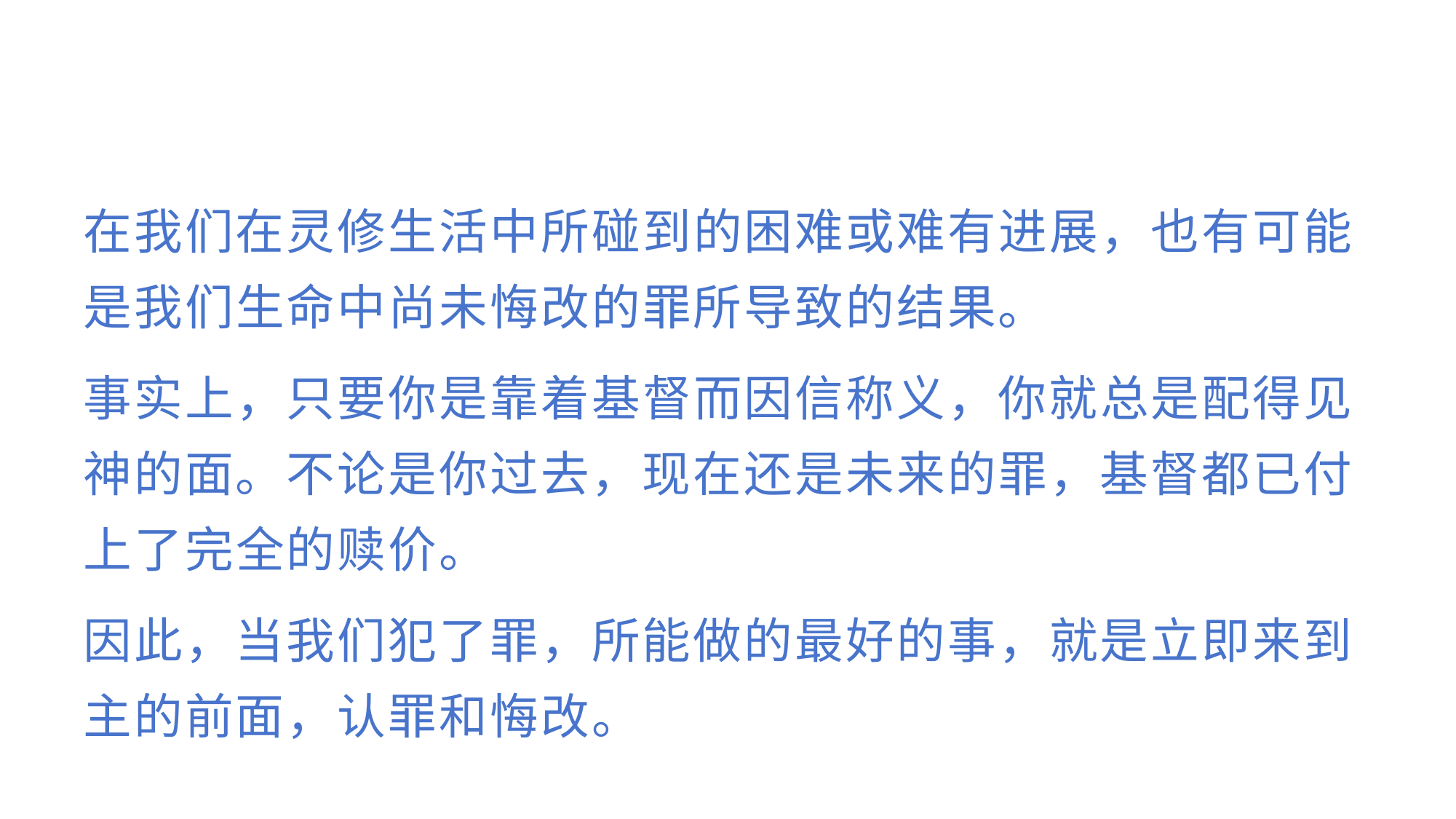

#
在我们在灵修生活中所碰到的困难或难有进展，也有可能是我们生命中尚未悔改的罪所导致的结果。
事实上，只要你是靠着基督而因信称义，你就总是配得见神的面。不论是你过去，现在还是未来的罪，基督都已付上了完全的赎价。
因此，当我们犯了罪，所能做的最好的事，就是立即来到主的前面，认罪和悔改。